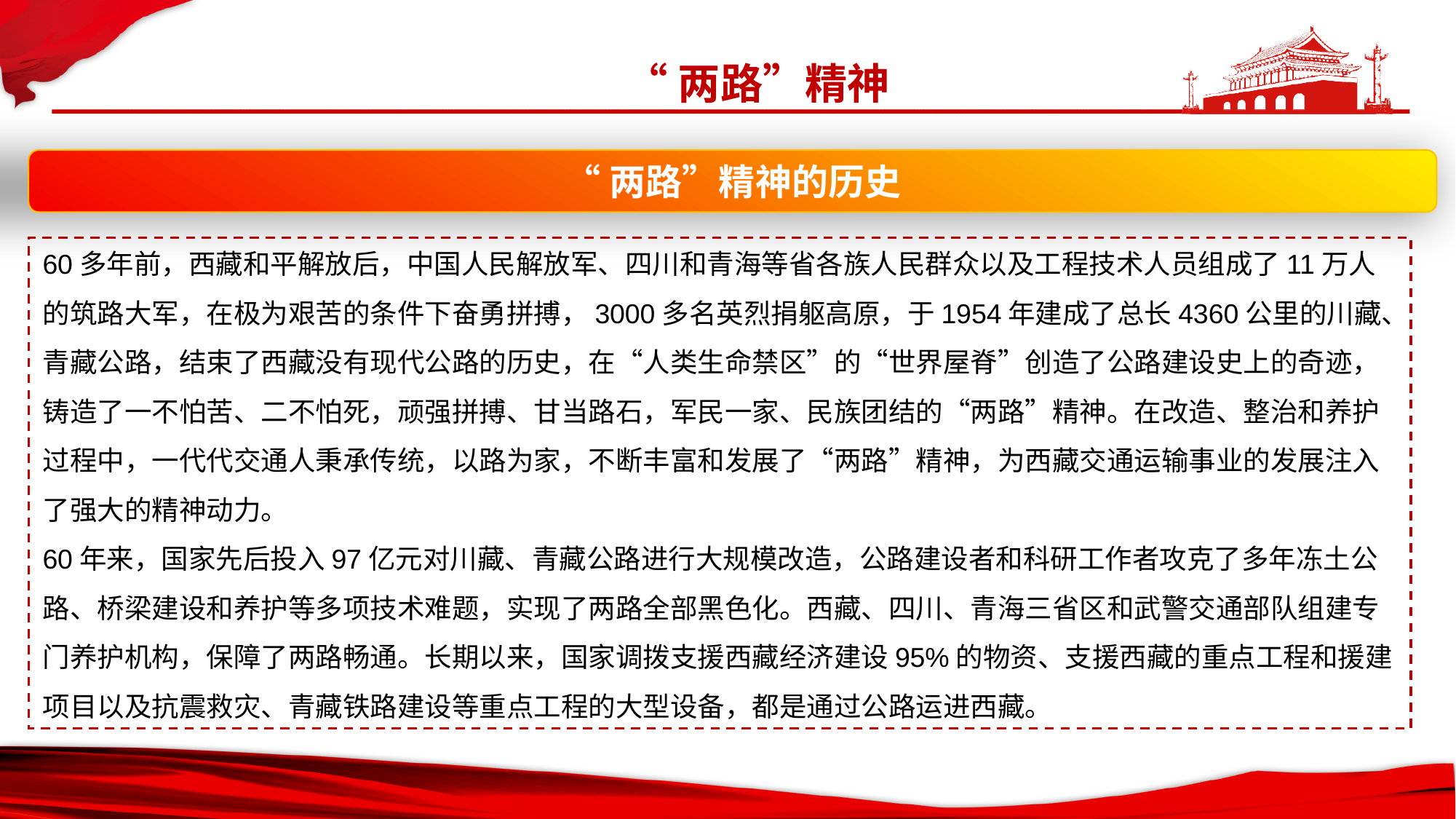

“两路”精神
“两路”精神的历史
60多年前，西藏和平解放后，中国人民解放军、四川和青海等省各族人民群众以及工程技术人员组成了11万人的筑路大军，在极为艰苦的条件下奋勇拼搏，3000多名英烈捐躯高原，于1954年建成了总长4360公里的川藏、青藏公路，结束了西藏没有现代公路的历史，在“人类生命禁区”的“世界屋脊”创造了公路建设史上的奇迹，铸造了一不怕苦、二不怕死，顽强拼搏、甘当路石，军民一家、民族团结的“两路”精神。在改造、整治和养护过程中，一代代交通人秉承传统，以路为家，不断丰富和发展了“两路”精神，为西藏交通运输事业的发展注入了强大的精神动力。
60年来，国家先后投入97亿元对川藏、青藏公路进行大规模改造，公路建设者和科研工作者攻克了多年冻土公路、桥梁建设和养护等多项技术难题，实现了两路全部黑色化。西藏、四川、青海三省区和武警交通部队组建专门养护机构，保障了两路畅通。长期以来，国家调拨支援西藏经济建设95%的物资、支援西藏的重点工程和援建项目以及抗震救灾、青藏铁路建设等重点工程的大型设备，都是通过公路运进西藏。